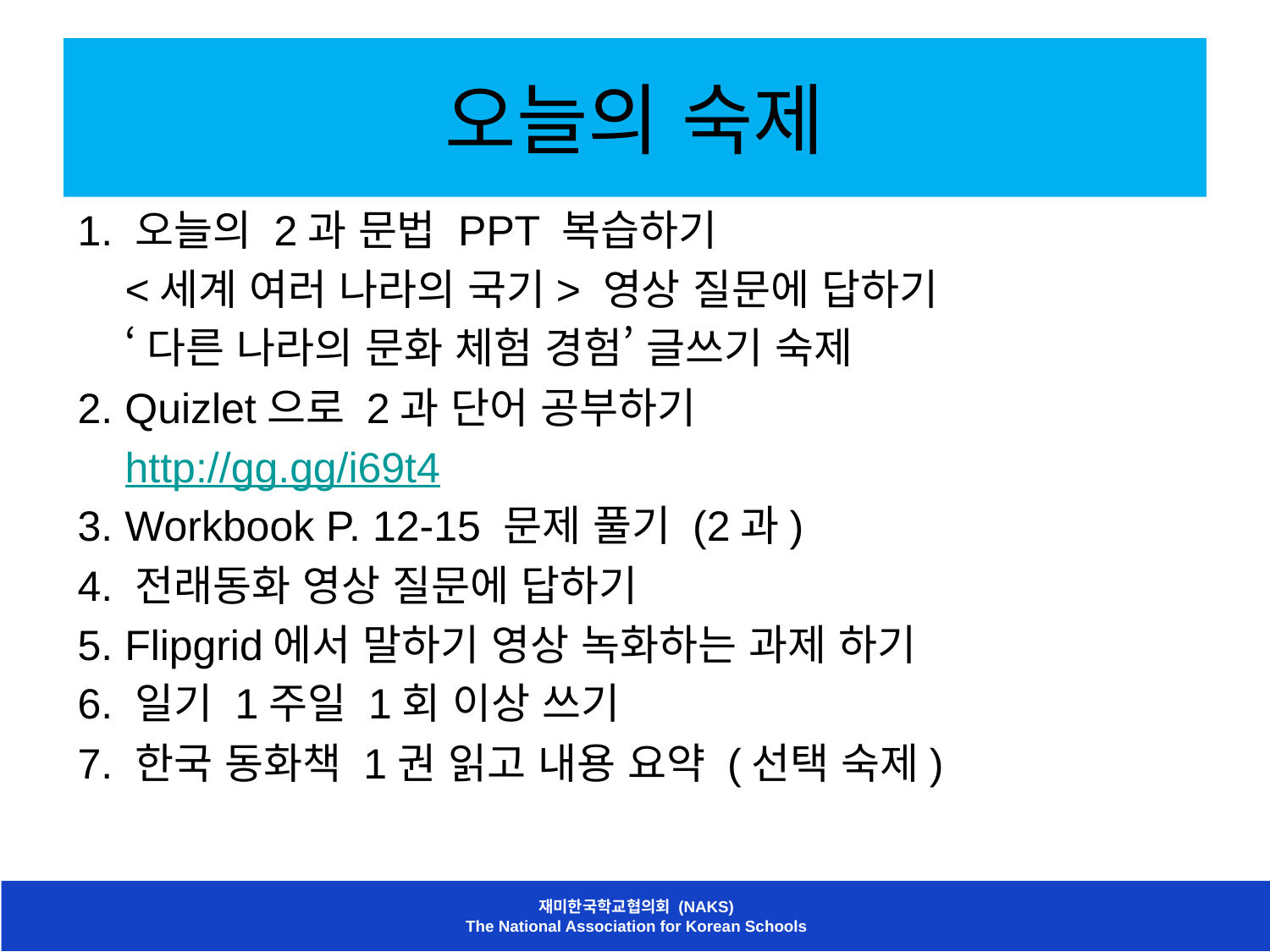

# 오늘의 숙제
1. 오늘의 2과 문법 PPT 복습하기
    <세계 여러 나라의 국기> 영상 질문에 답하기
    ‘다른 나라의 문화 체험 경험’ 글쓰기 숙제
2. Quizlet으로 2과 단어 공부하기
    http://gg.gg/i69t4
3. Workbook P. 12-15 문제 풀기 (2과)
4. 전래동화 영상 질문에 답하기
5. Flipgrid에서 말하기 영상 녹화하는 과제 하기
6. 일기 1주일 1회 이상 쓰기
7. 한국 동화책 1권 읽고 내용 요약 (선택 숙제)

재미한국학교협의회 (NAKS)
The National Association for Korean Schools